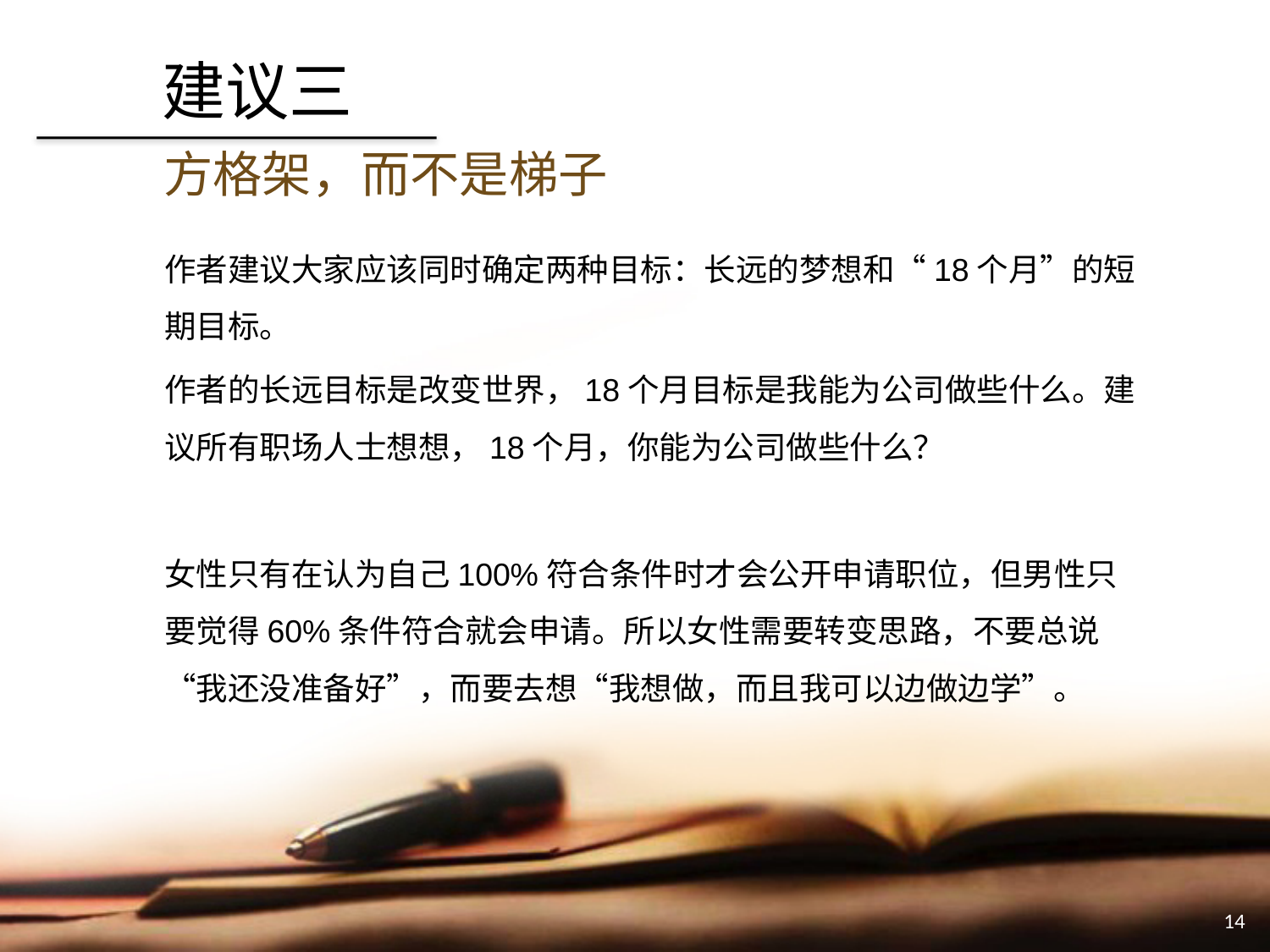

建议三

方格架，而不是梯子
作者建议大家应该同时确定两种目标：长远的梦想和“18个月”的短期目标。
作者的长远目标是改变世界，18个月目标是我能为公司做些什么。建议所有职场人士想想，18个月，你能为公司做些什么？

女性只有在认为自己100%符合条件时才会公开申请职位，但男性只要觉得60%条件符合就会申请。所以女性需要转变思路，不要总说“我还没准备好”，而要去想“我想做，而且我可以边做边学”。